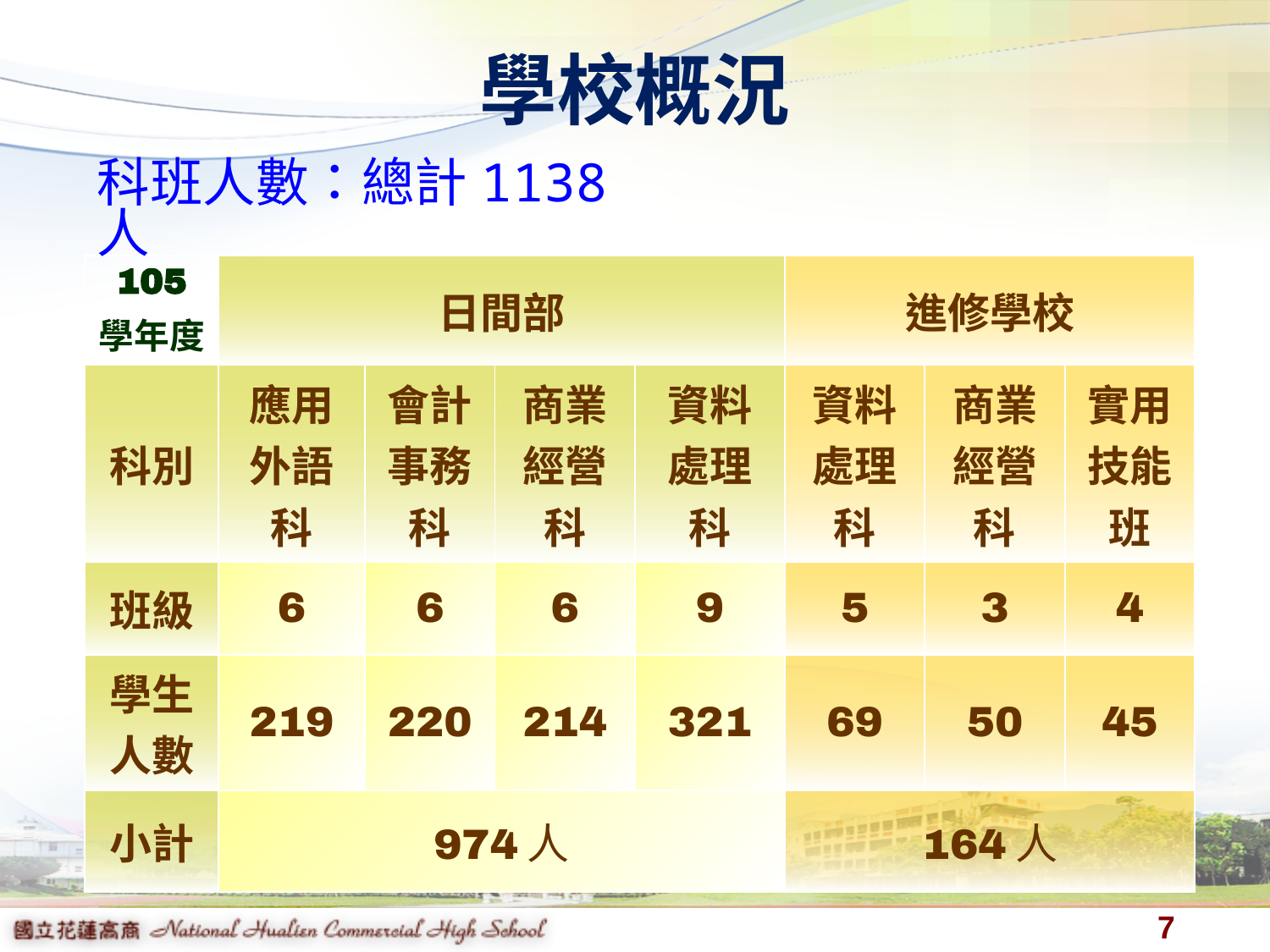

# 學校概況
科班人數：總計1138人
| 105 學年度 | 日間部 |  |  |  | 進修學校 |  |  |
| --- | --- | --- | --- | --- | --- | --- | --- |
| 科別 | 應用 外語科 | 會計 事務科 | 商業 經營科 | 資料處理科 | 資料 處理科 | 商業 經營科 | 實用技能班 |
| 班級 | 6 | 6 | 6 | 9 | 5 | 3 | 4 |
| 學生 人數 | 219 | 220 | 214 | 321 | 69 | 50 | 45 |
| 小計 | 974人 |  |  |  | 164人 |  |  |